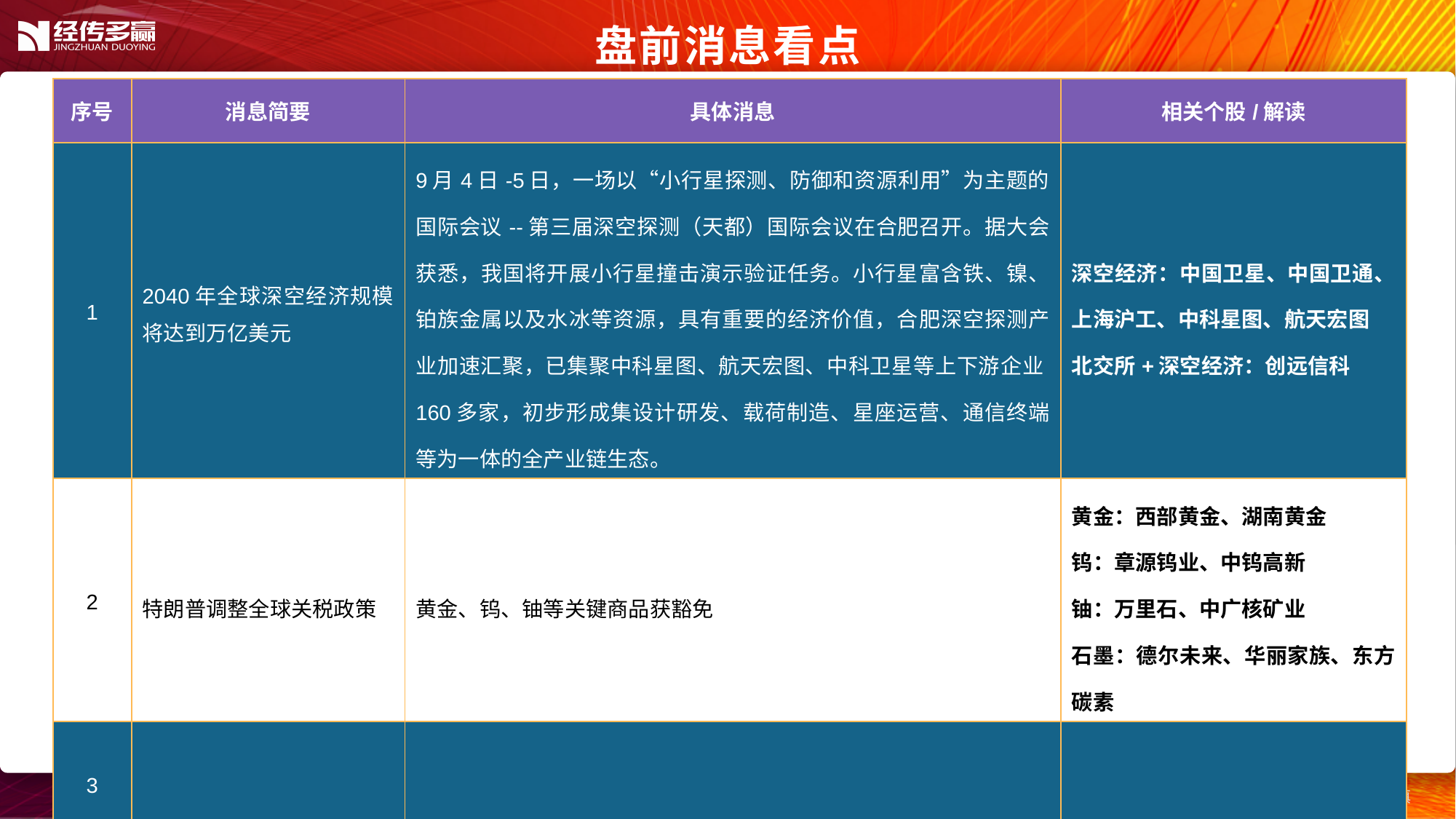

盘前消息看点
| 序号 | 消息简要 | 具体消息 | 相关个股/解读 |
| --- | --- | --- | --- |
| 1 | 2040年全球深空经济规模将达到万亿美元 | 9月4日-5日，一场以“小行星探测、防御和资源利用”为主题的国际会议--第三届深空探测（天都）国际会议在合肥召开。据大会获悉，我国将开展小行星撞击演示验证任务。小行星富含铁、镍、铂族金属以及水冰等资源，具有重要的经济价值，合肥深空探测产业加速汇聚，已集聚中科星图、航天宏图、中科卫星等上下游企业160多家，初步形成集设计研发、载荷制造、星座运营、通信终端等为一体的全产业链生态。 | 深空经济：中国卫星、中国卫通、上海沪工、中科星图、航天宏图 北交所+深空经济：创远信科 |
| 2 | 特朗普调整全球关税政策 | 黄金、钨、铀等关键商品获豁免 | 黄金：西部黄金、湖南黄金 钨：章源钨业、中钨高新 铀：万里石、中广核矿业 石墨：德尔未来、华丽家族、东方碳素 |
| 3 |  |  |  |
| 4 |  |  |  |
| 5 |  |  |  |